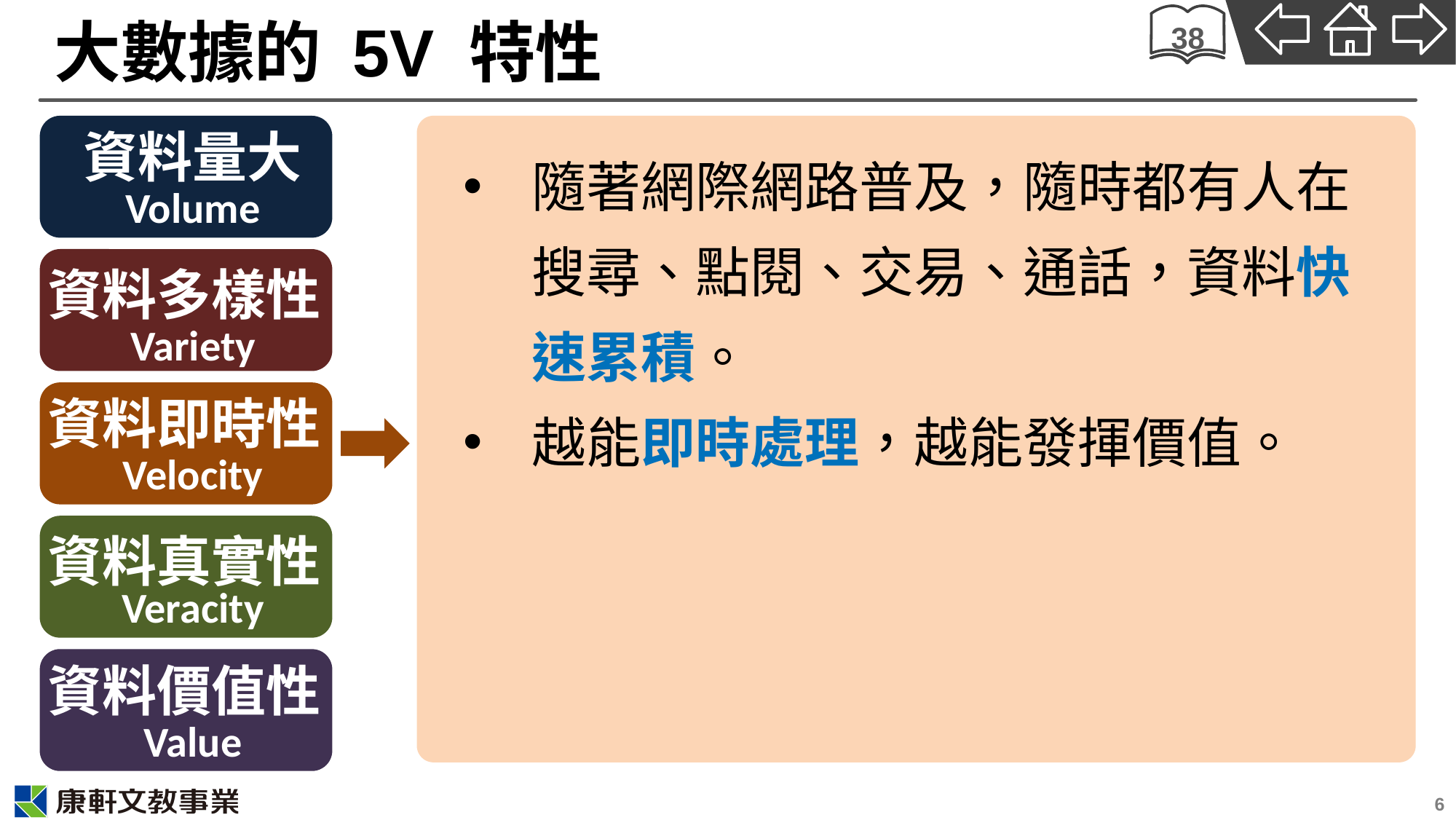

# 大數據的 5V 特性
38

資料量大
隨著網際網路普及，隨時都有人在搜尋、點閱、交易、通話，資料快速累積。
越能即時處理，越能發揮價值。
Volume

資料多樣性
Variety

資料即時性

Velocity

資料真實性
Veracity

資料價值性
Value
6